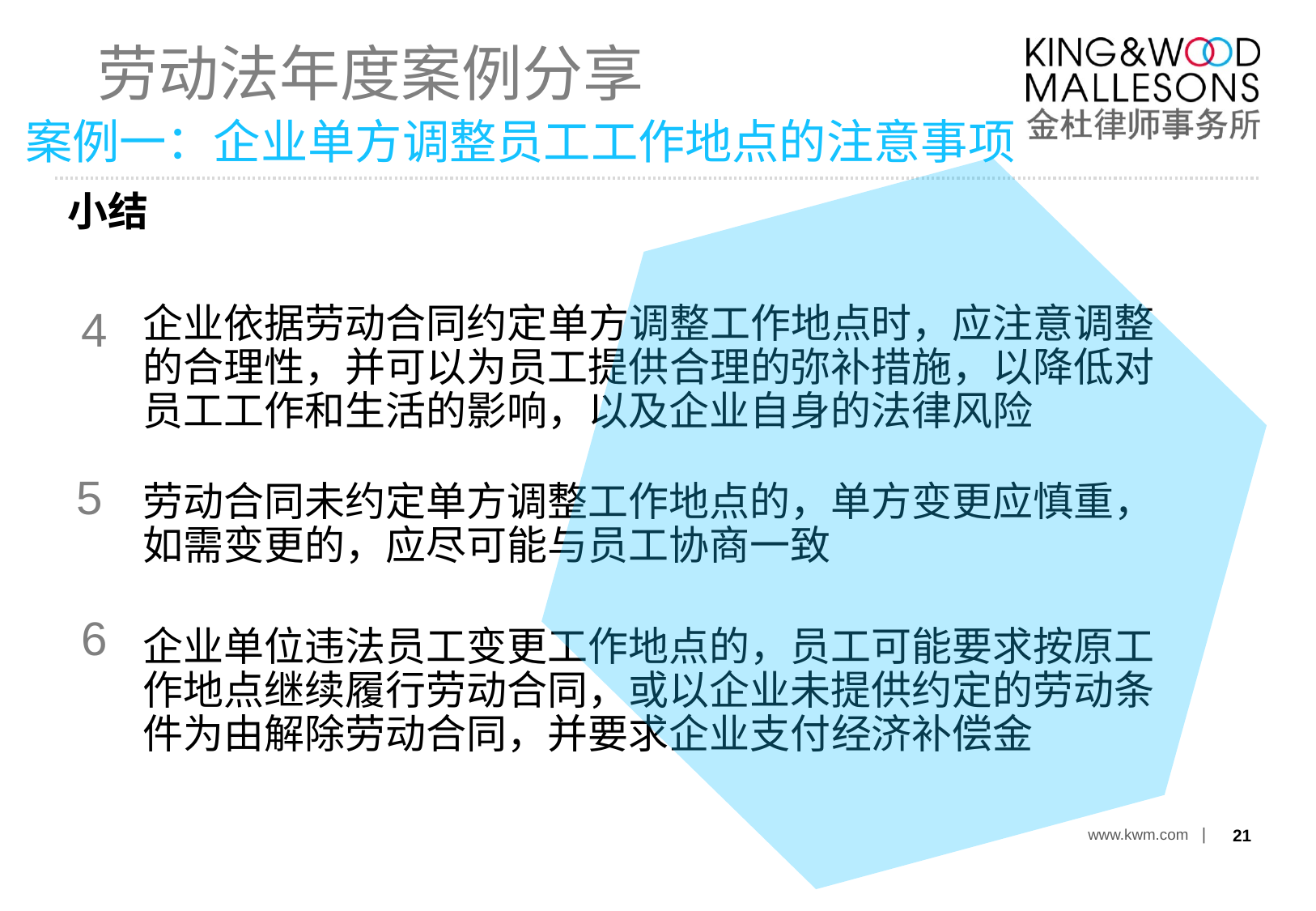

小结

企业依据劳动合同约定单方调整工作地点时，应注意调整的合理性，并可以为员工提供合理的弥补措施，以降低对员工工作和生活的影响，以及企业自身的法律风险
劳动合同未约定单方调整工作地点的，单方变更应慎重，如需变更的，应尽可能与员工协商一致
企业单位违法员工变更工作地点的，员工可能要求按原工作地点继续履行劳动合同，或以企业未提供约定的劳动条件为由解除劳动合同，并要求企业支付经济补偿金
4
5
6